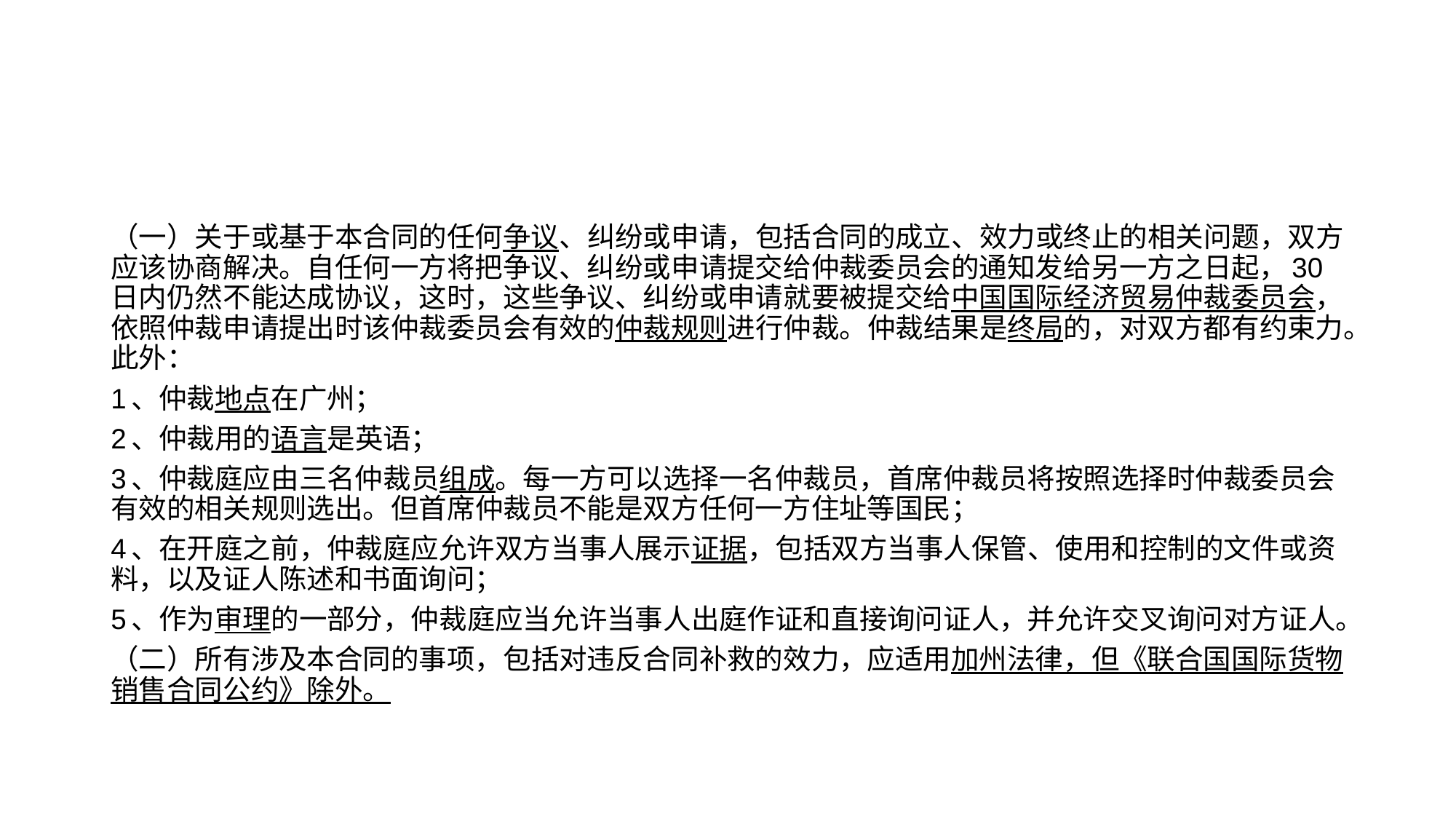

#
（一）关于或基于本合同的任何争议、纠纷或申请，包括合同的成立、效力或终止的相关问题，双方应该协商解决。自任何一方将把争议、纠纷或申请提交给仲裁委员会的通知发给另一方之日起，30日内仍然不能达成协议，这时，这些争议、纠纷或申请就要被提交给中国国际经济贸易仲裁委员会，依照仲裁申请提出时该仲裁委员会有效的仲裁规则进行仲裁。仲裁结果是终局的，对双方都有约束力。此外：
1、仲裁地点在广州；
2、仲裁用的语言是英语；
3、仲裁庭应由三名仲裁员组成。每一方可以选择一名仲裁员，首席仲裁员将按照选择时仲裁委员会有效的相关规则选出。但首席仲裁员不能是双方任何一方住址等国民；
4、在开庭之前，仲裁庭应允许双方当事人展示证据，包括双方当事人保管、使用和控制的文件或资料，以及证人陈述和书面询问；
5、作为审理的一部分，仲裁庭应当允许当事人出庭作证和直接询问证人，并允许交叉询问对方证人。
（二）所有涉及本合同的事项，包括对违反合同补救的效力，应适用加州法律，但《联合国国际货物销售合同公约》除外。